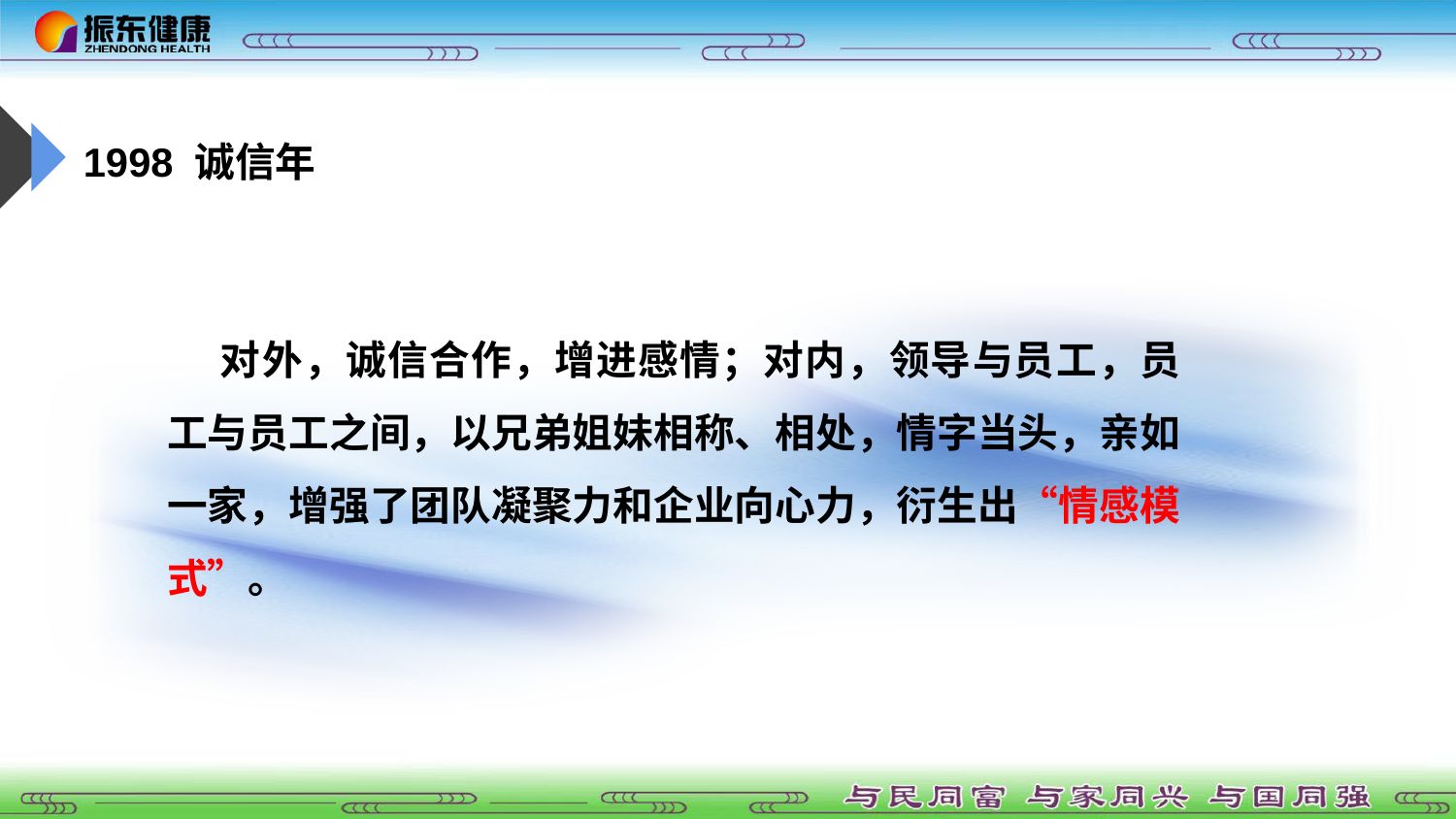

1998 诚信年

    对外，诚信合作，增进感情；对内，领导与员工，员工与员工之间，以兄弟姐妹相称、相处，情字当头，亲如一家，增强了团队凝聚力和企业向心力，衍生出“情感模式”。